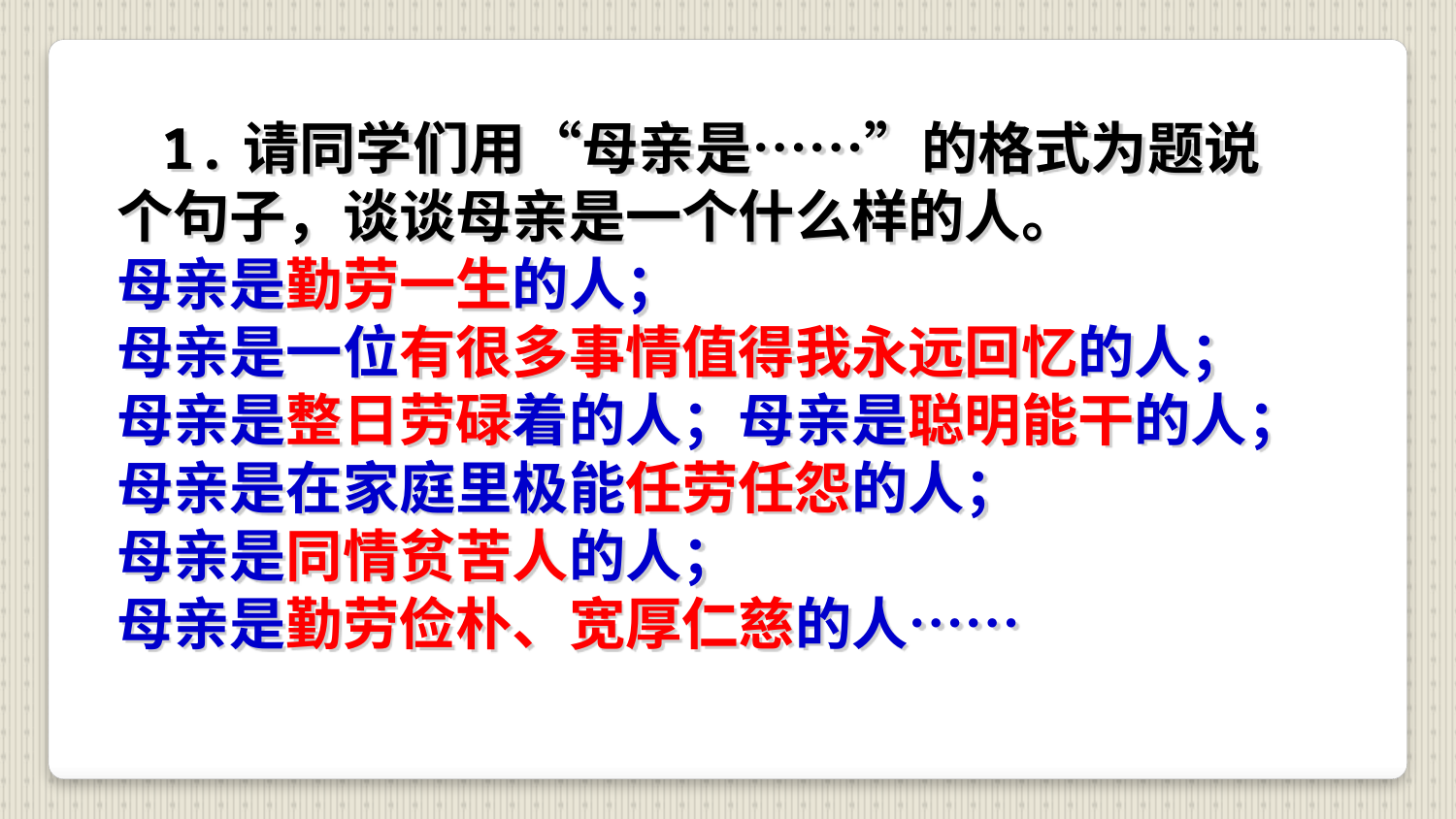

1.请同学们用“母亲是……”的格式为题说个句子，谈谈母亲是一个什么样的人。
母亲是勤劳一生的人；
母亲是一位有很多事情值得我永远回忆的人；
母亲是整日劳碌着的人；母亲是聪明能干的人；
母亲是在家庭里极能任劳任怨的人；
母亲是同情贫苦人的人；
母亲是勤劳俭朴、宽厚仁慈的人……